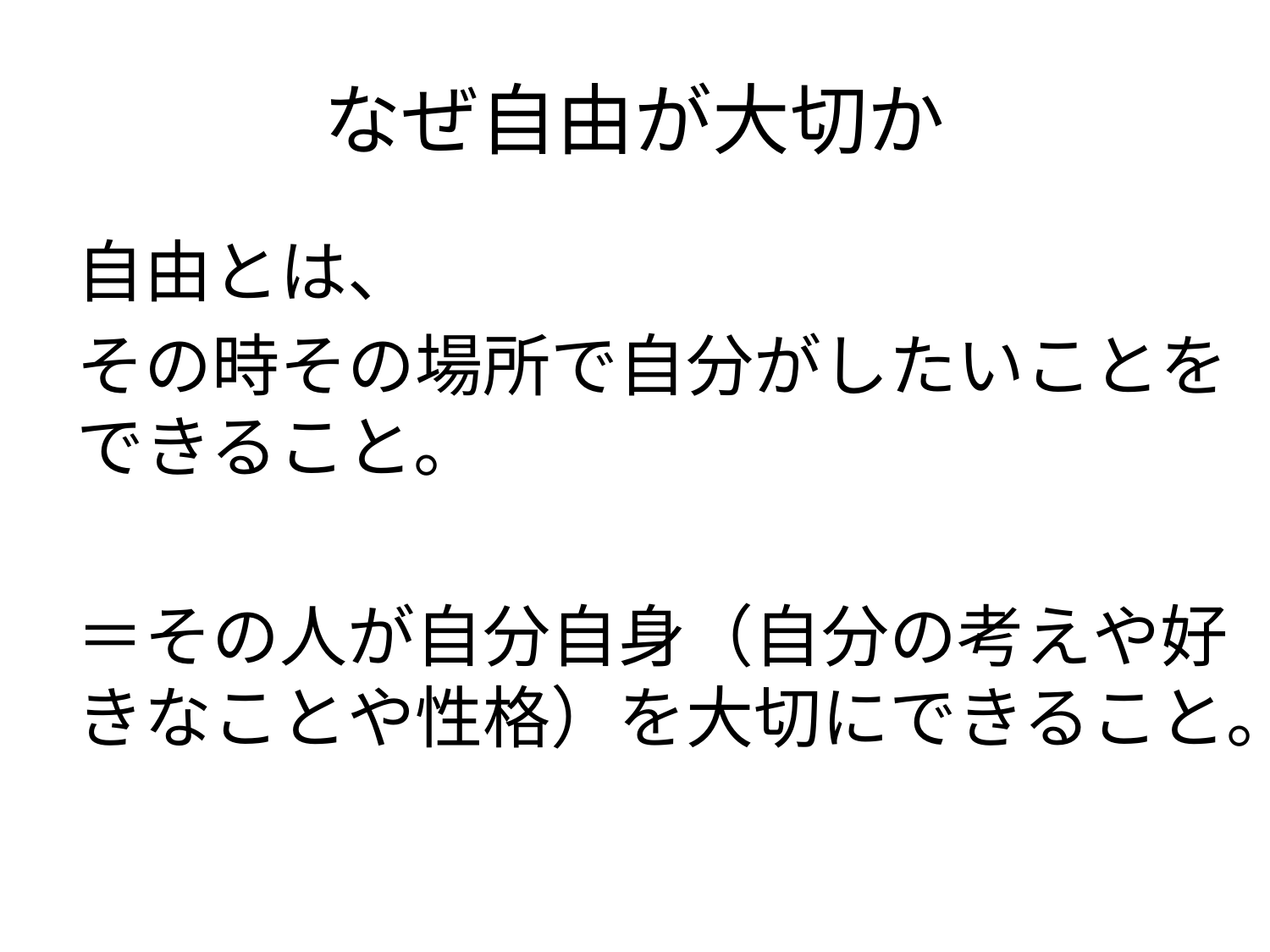

# なぜ自由が大切か
自由とは、
その時その場所で自分がしたいことをできること。

＝その人が自分自身（自分の考えや好きなことや性格）を大切にできること。